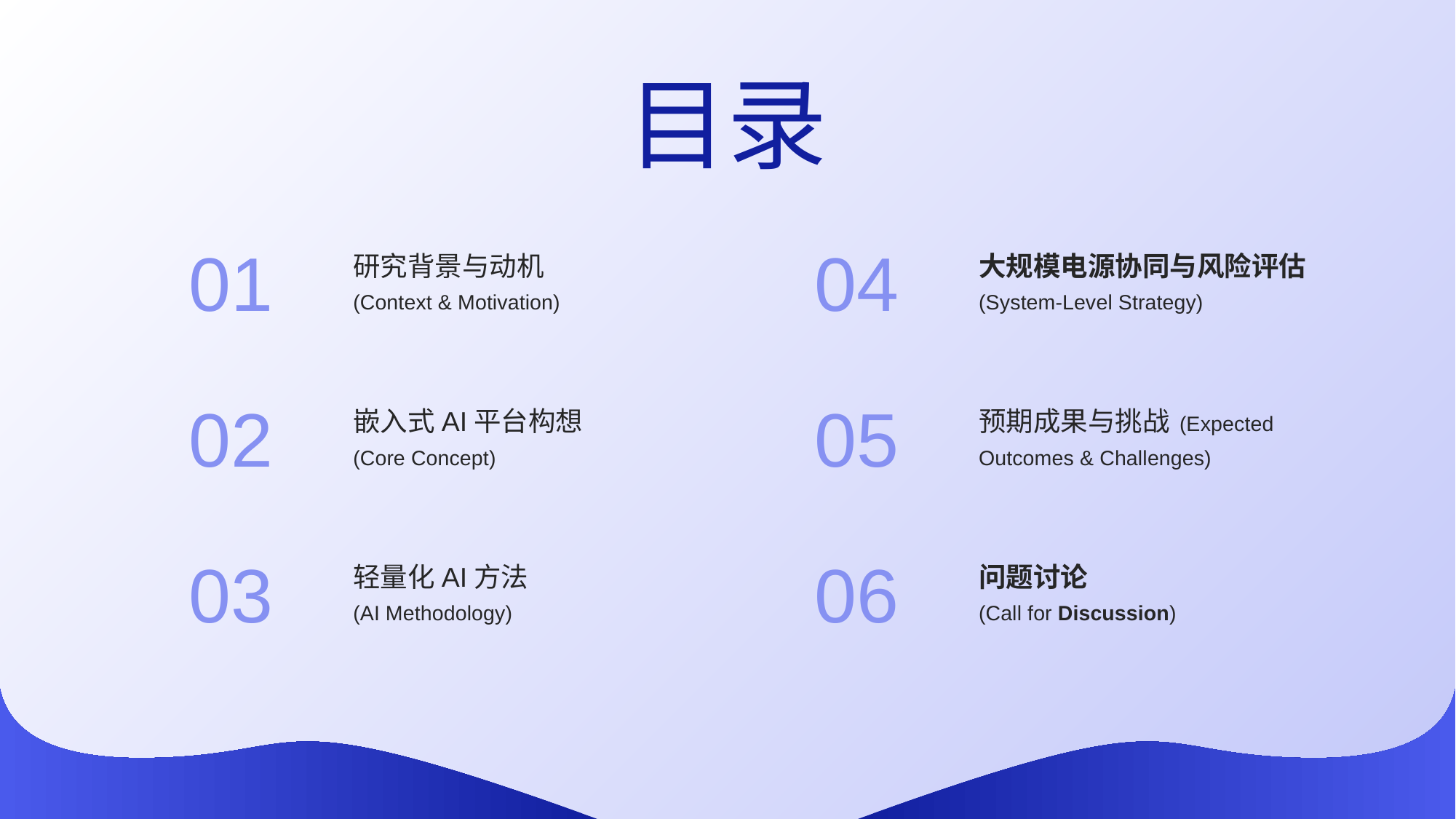

目录
01
04
研究背景与动机
(Context & Motivation)
大规模电源协同与风险评估
(System-Level Strategy)
02
05
嵌入式AI平台构想
(Core Concept)
预期成果与挑战 (Expected Outcomes & Challenges)
03
06
轻量化AI方法
(AI Methodology)
问题讨论
(Call for Discussion)